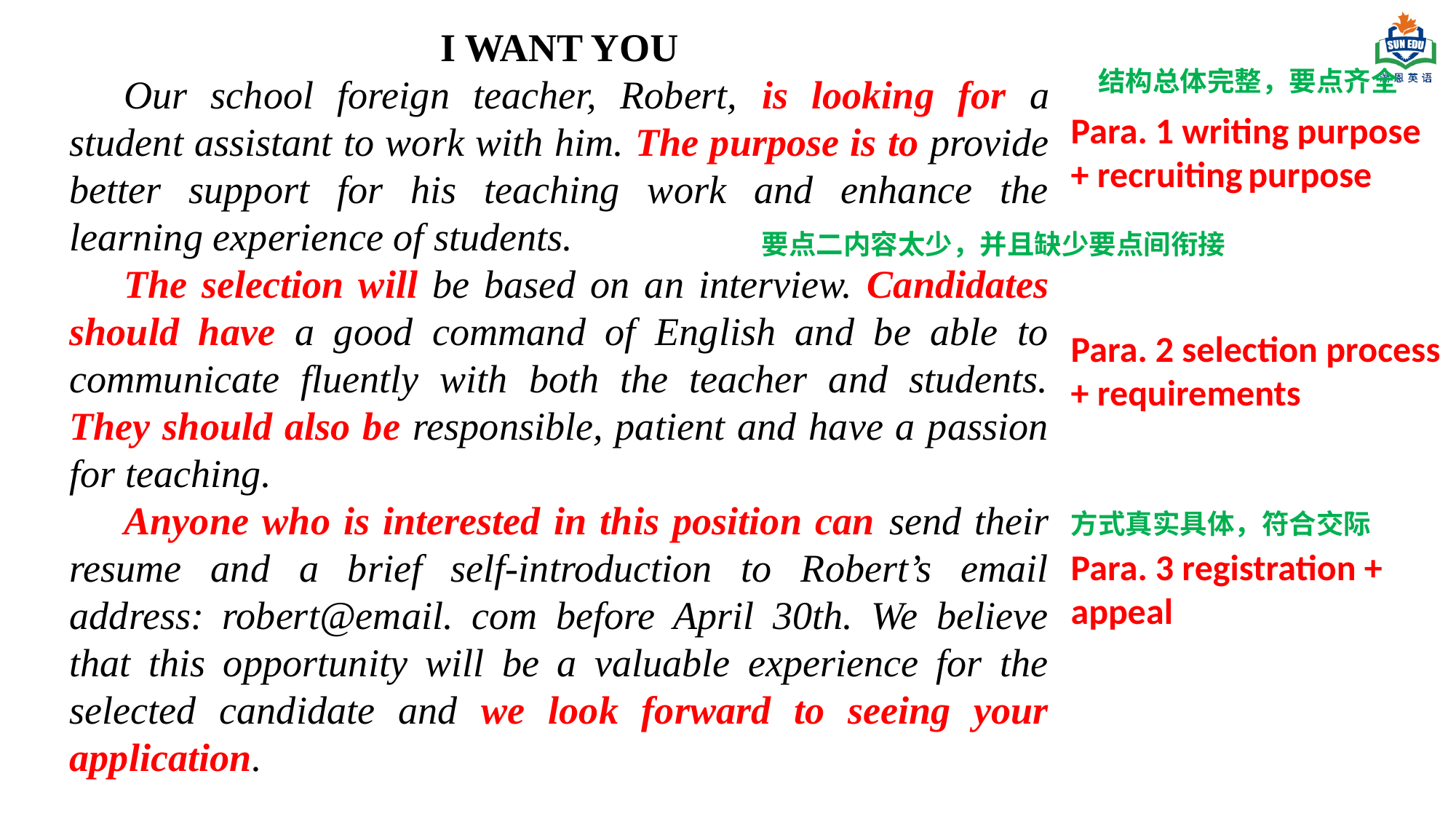

I WANT YOU
Our school foreign teacher, Robert, is looking for a student assistant to work with him.The purpose is to provide better support for his teaching work and enhance the learning experience of students.
The selection will be based on an interview. Candidates should have a good command of English and be able to communicate fluently with both the teacher and students. They should also be responsible, patient and have a passion for teaching.
Anyone who is interested in this position can send their resume and a brief self-introduction to Robert’s email address: robert@email. com before April 30th. We believe that this opportunity will be a valuable experience for the selected candidate and we look forward to seeing your application.
I WANT YOU
Our school foreign teacher, Robert, is looking for a student assistant to work with him. The purpose is to provide better support for his teaching work and enhance the learning experience of students.
The selection will be based on an interview. Candidates should have a good command of English and be able to communicate fluently with both the teacher and students. They should also be responsible, patient and have a passion for teaching.
Anyone who is interested in this position can send their resume and a brief self-introduction to Robert’s email address: robert@email. com before April 30th. We believe that this opportunity will be a valuable experience for the selected candidate and we look forward to seeing your application.
结构总体完整，要点齐全
Para. 1 writing purpose + recruiting purpose

Para. 2 selection process
+ requirements

Para. 3 registration + appeal

要点二内容太少，并且缺少要点间衔接
方式真实具体，符合交际